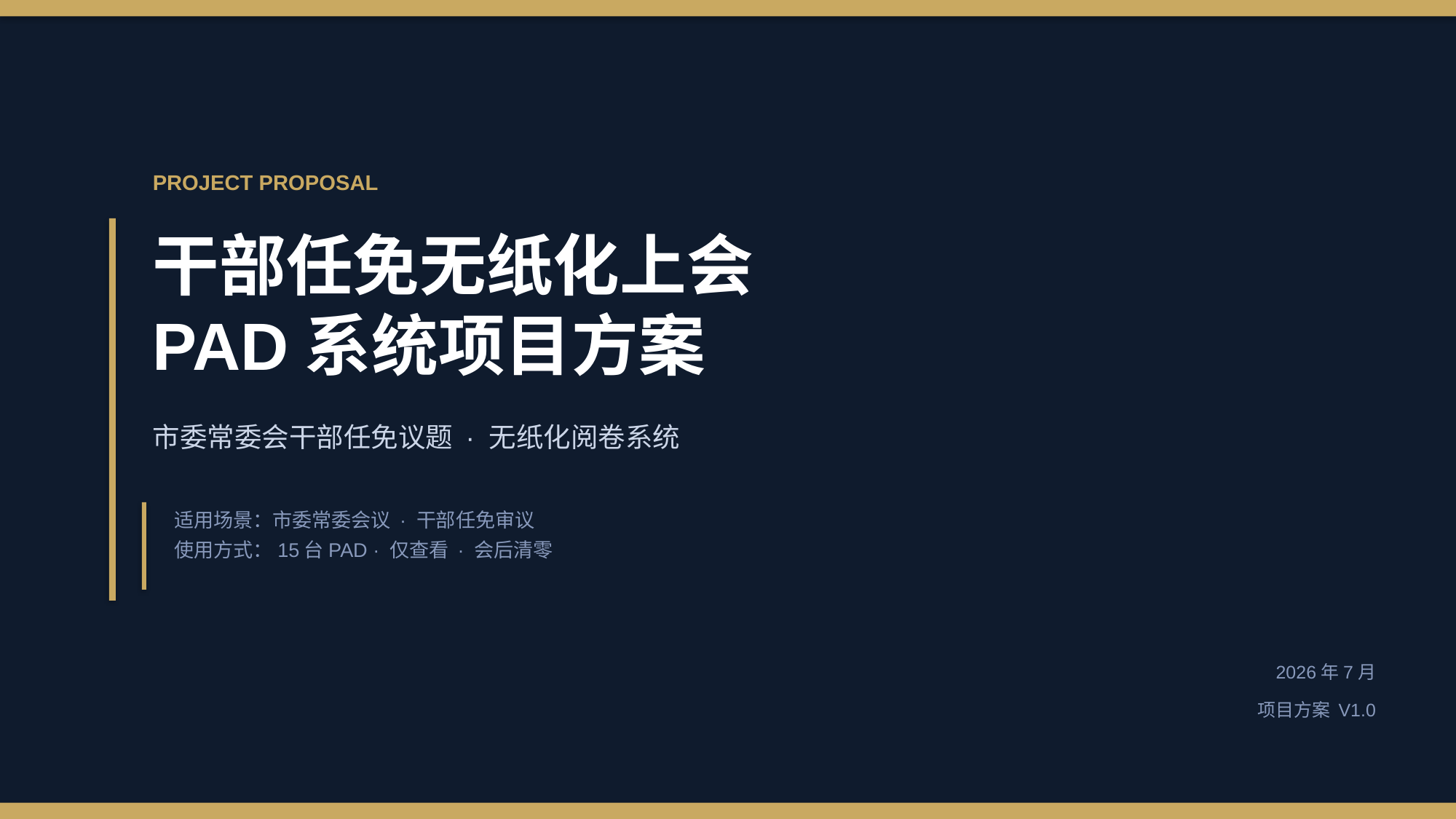

PROJECT PROPOSAL

干部任免无纸化上会
PAD系统项目方案
市委常委会干部任免议题 · 无纸化阅卷系统

适用场景：市委常委会议 · 干部任免审议
使用方式：15台PAD · 仅查看 · 会后清零
2026年7月
项目方案 V1.0